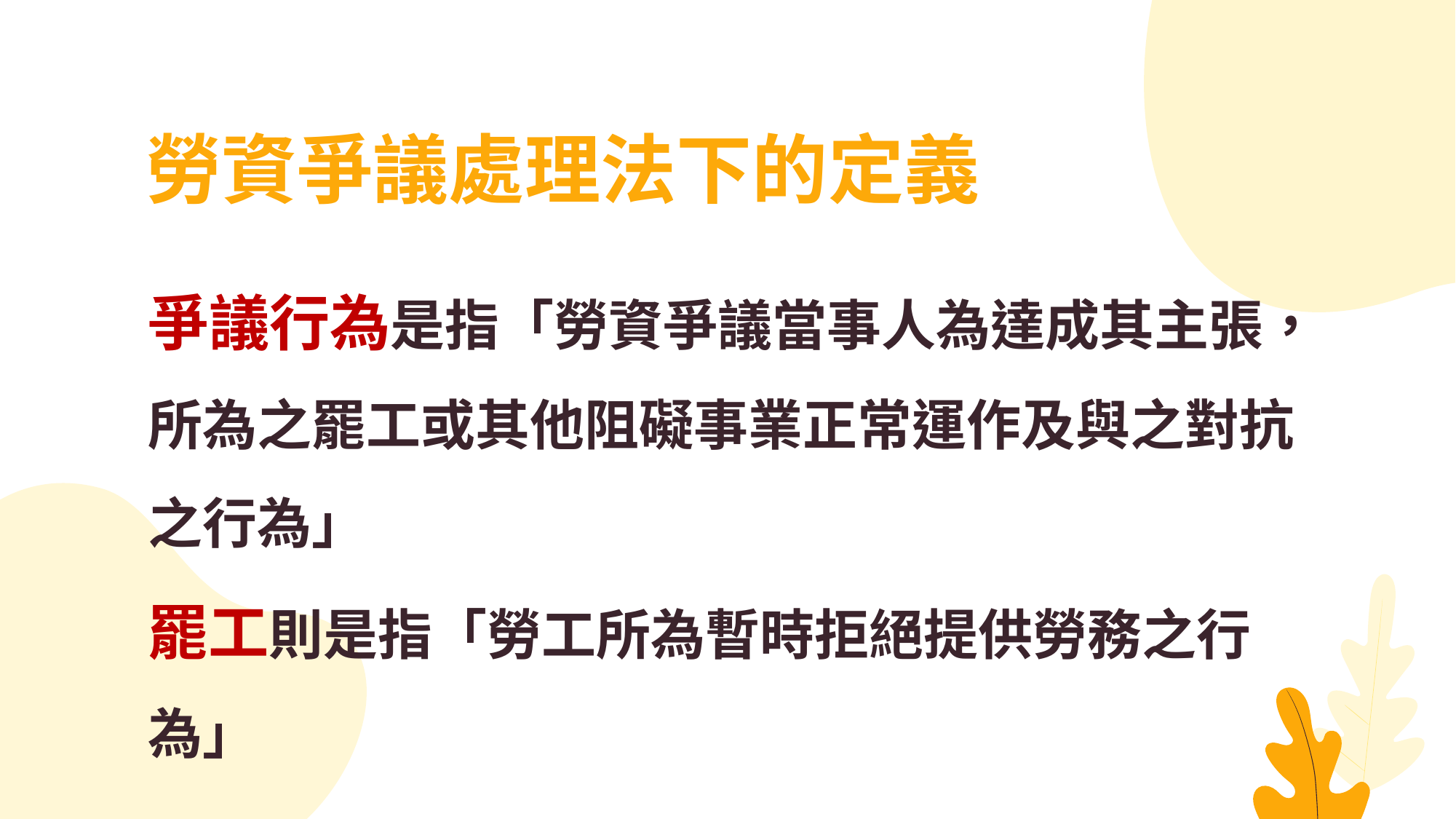

勞資爭議處理法下的定義
爭議行為是指「勞資爭議當事人為達成其主張，所為之罷工或其他阻礙事業正常運作及與之對抗之行為」
罷工則是指「勞工所為暫時拒絕提供勞務之行為」